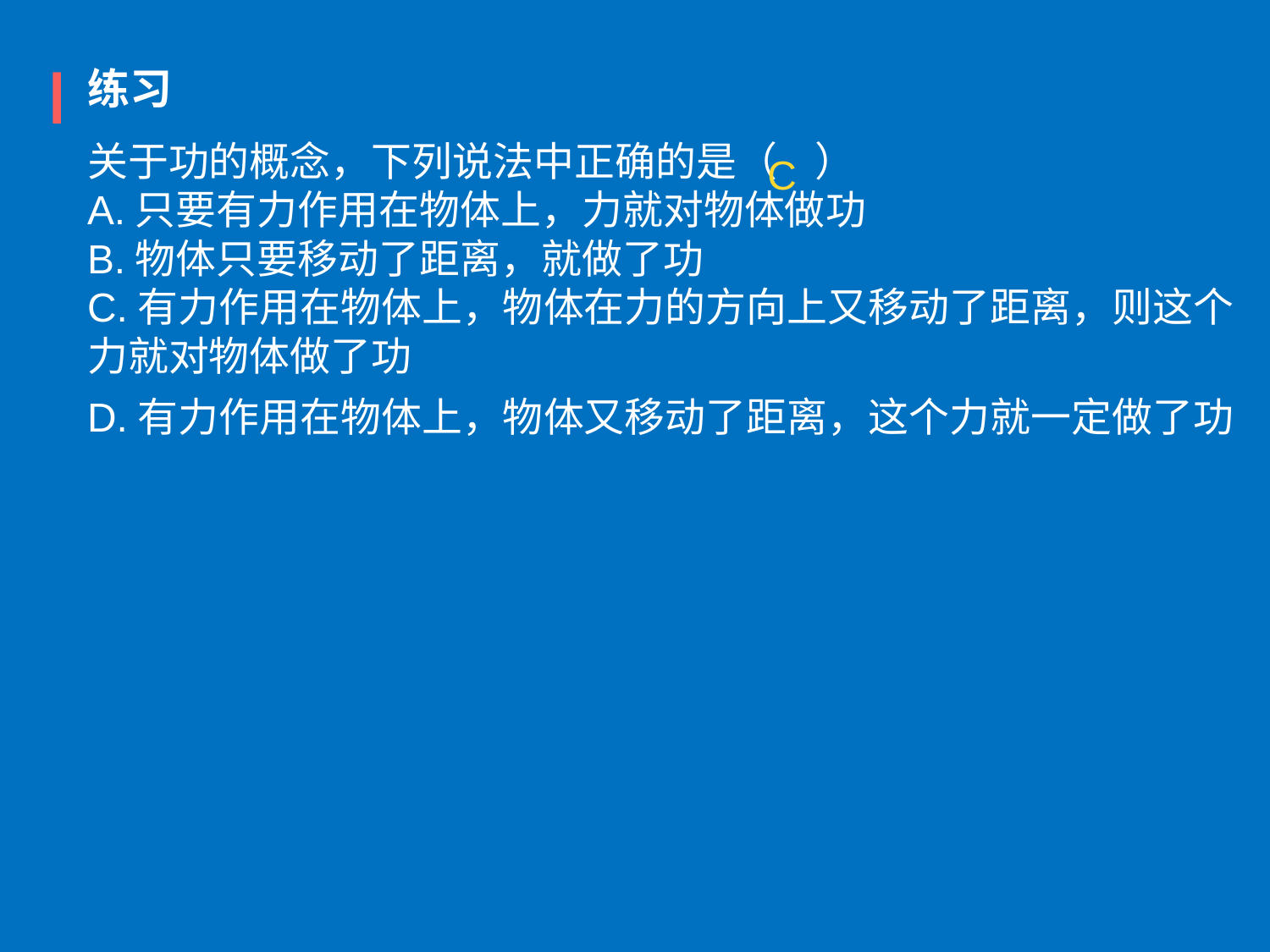

练习

关于功的概念，下列说法中正确的是（    ）
A.只要有力作用在物体上，力就对物体做功
B.物体只要移动了距离，就做了功
C.有力作用在物体上，物体在力的方向上又移动了距离，则这个
力就对物体做了功
D.有力作用在物体上，物体又移动了距离，这个力就一定做了功
C